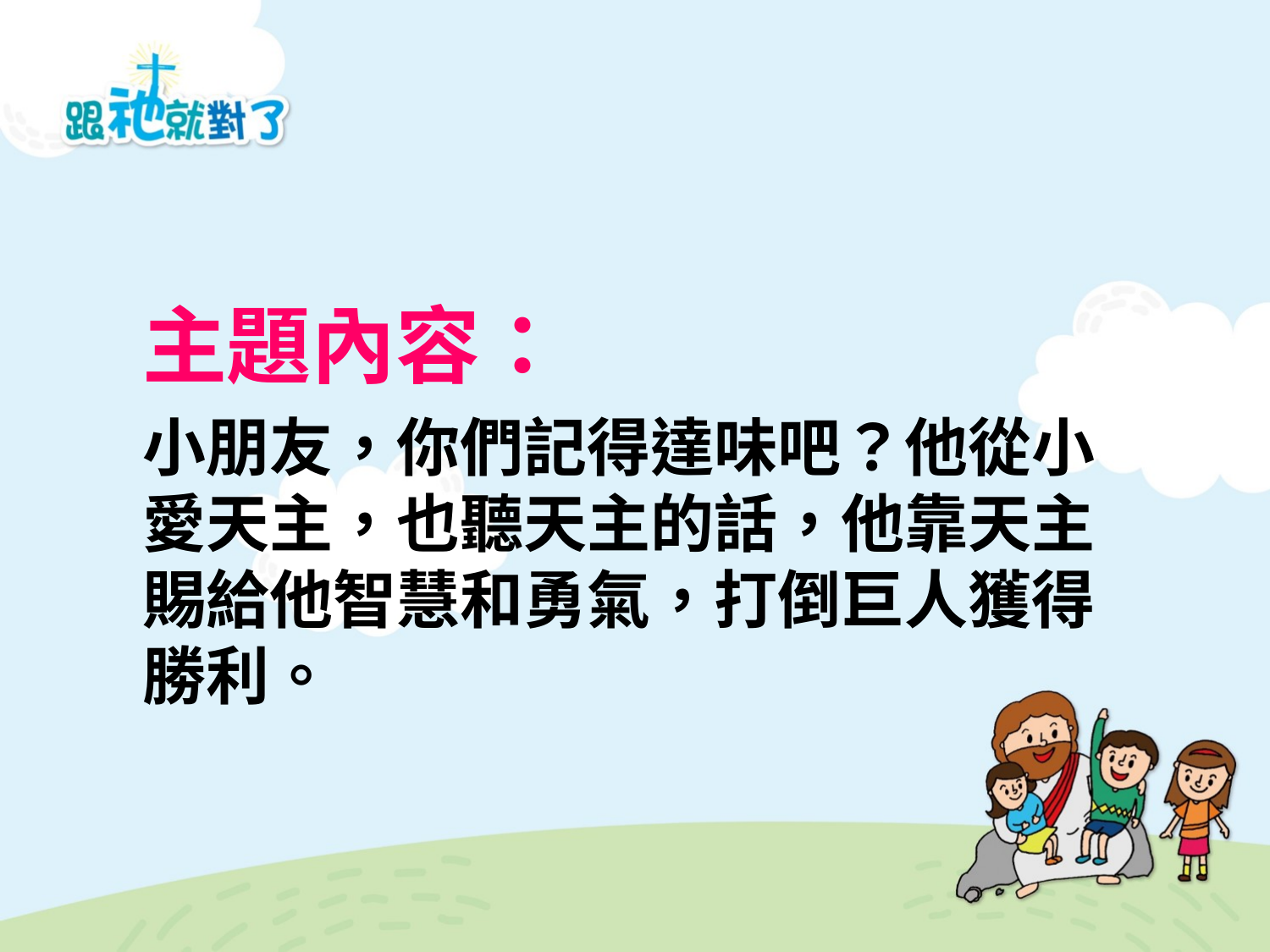

主題內容：
小朋友，你們記得達味吧？他從小愛天主，也聽天主的話，他靠天主賜給他智慧和勇氣，打倒巨人獲得勝利。